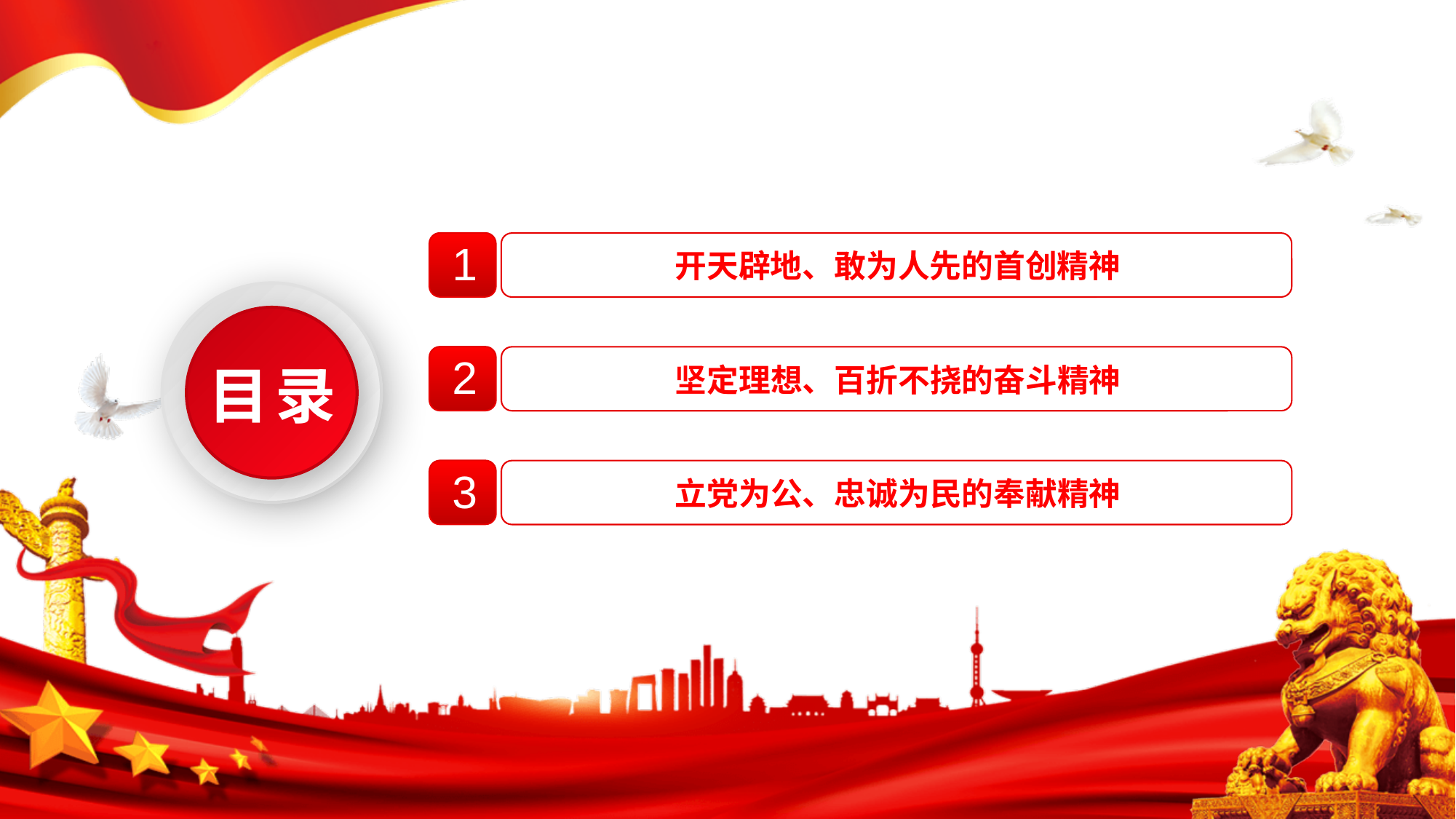

1
开天辟地、敢为人先的首创精神

2
坚定理想、百折不挠的奋斗精神
目录

3
立党为公、忠诚为民的奉献精神